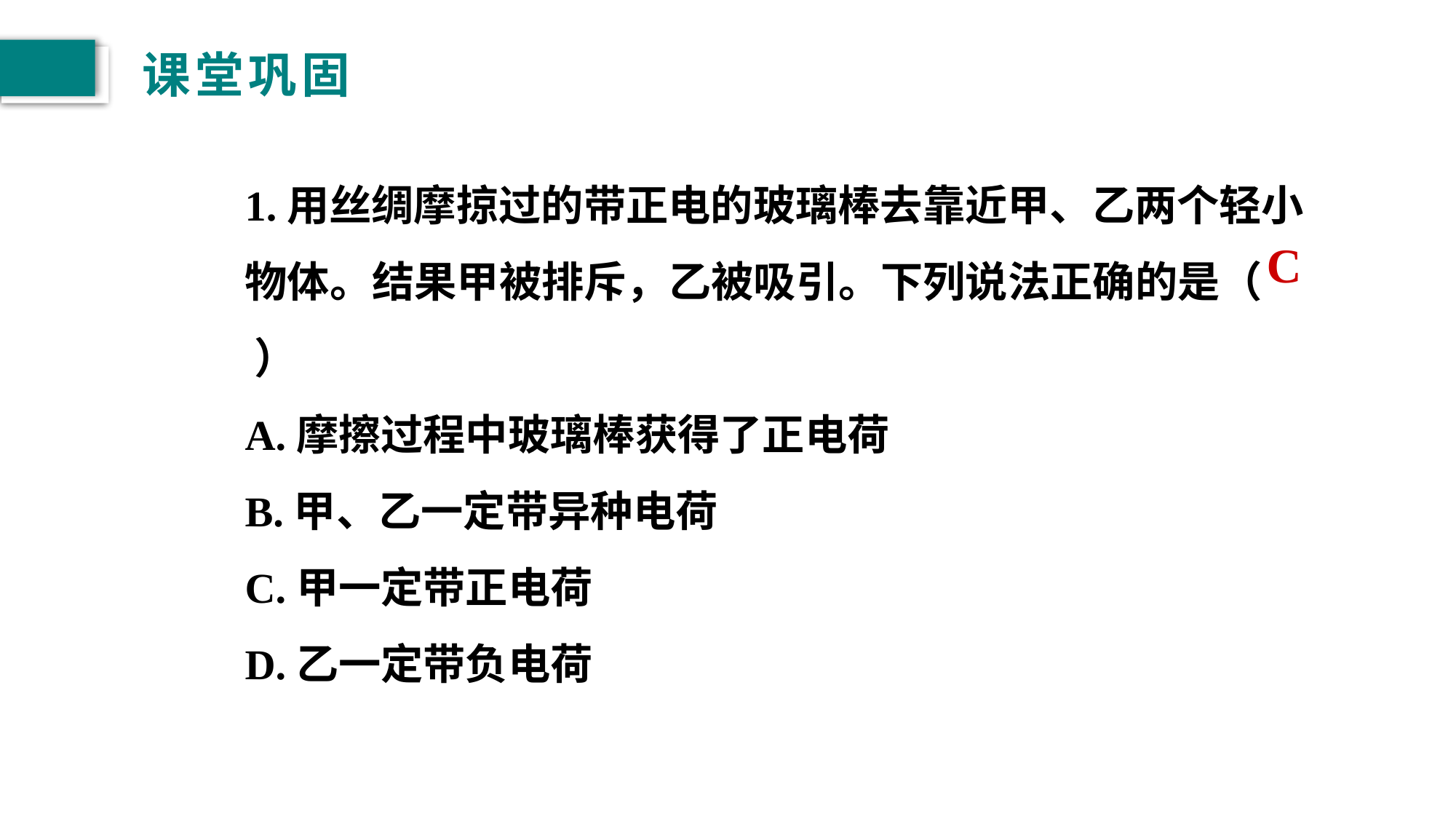

# 课堂巩固
1.用丝绸摩掠过的带正电的玻璃棒去靠近甲、乙两个轻小物体。结果甲被排斥，乙被吸引。下列说法正确的是（   ）
A.摩擦过程中玻璃棒获得了正电荷
B.甲、乙一定带异种电荷
C.甲一定带正电荷
D.乙一定带负电荷
C